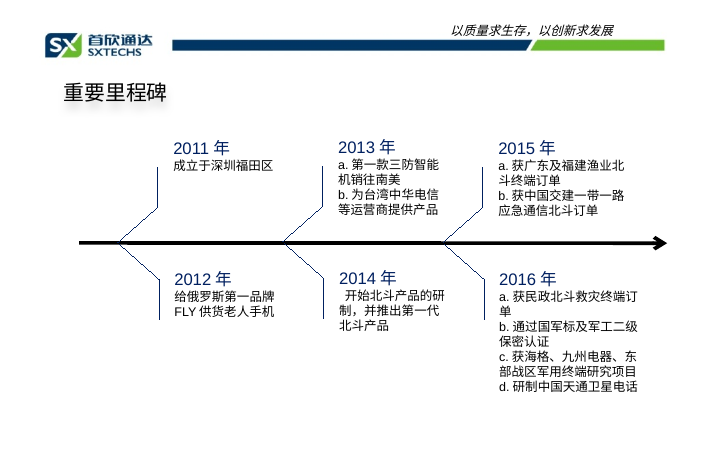

以质量求生存，以创新求发展
重要里程碑
2013年
a.第一款三防智能机销往南美
b.为台湾中华电信等运营商提供产品
2011年
成立于深圳福田区
2015年
a.获广东及福建渔业北斗终端订单
b.获中国交建一带一路应急通信北斗订单
2014年
 开始北斗产品的研制，并推出第一代北斗产品
2012年
给俄罗斯第一品牌FLY供货老人手机
2016年
a.获民政北斗救灾终端订单
b.通过国军标及军工二级保密认证
c.获海格、九州电器、东部战区军用终端研究项目
d.研制中国天通卫星电话